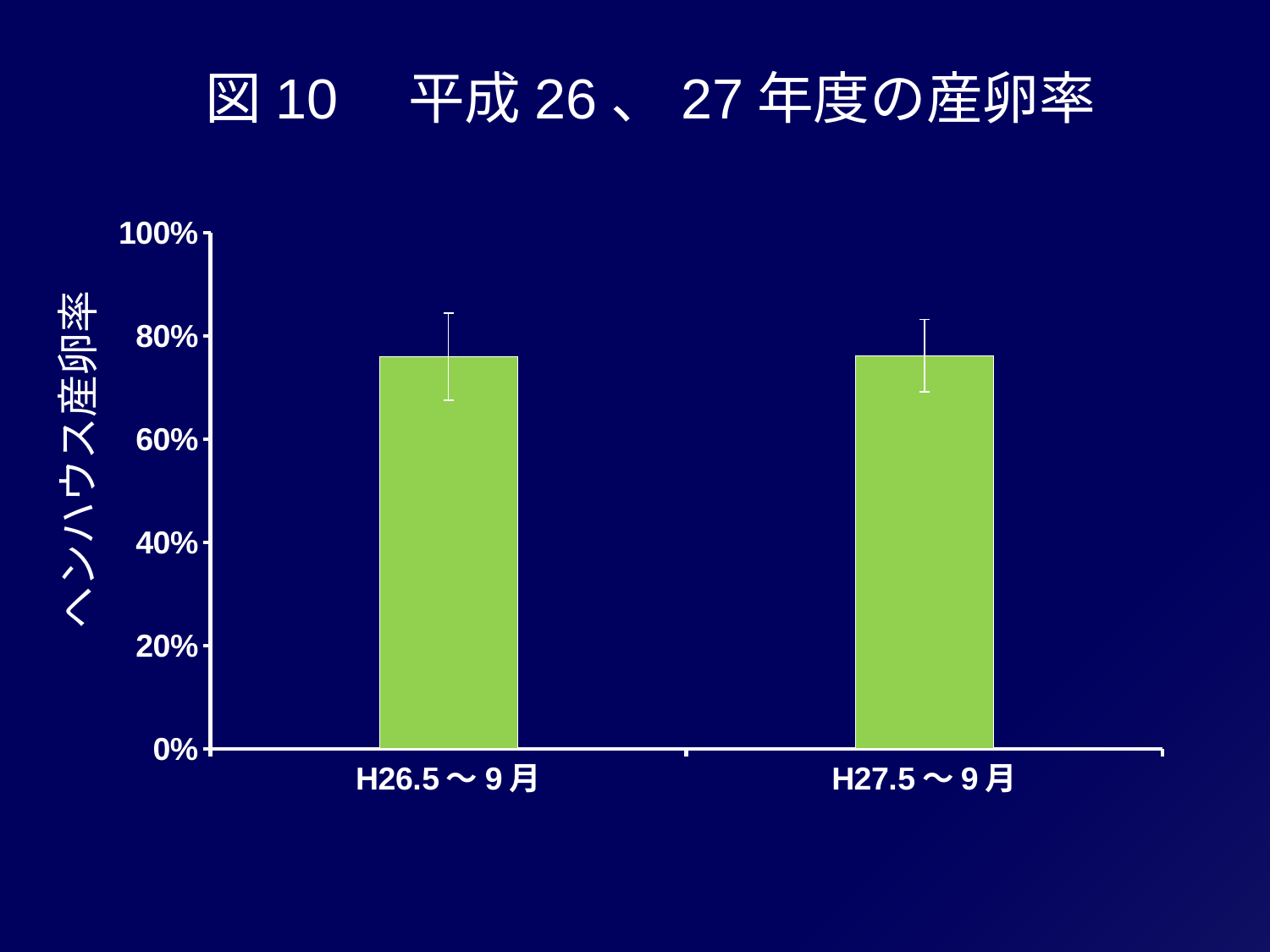

図10　平成26、27年度の産卵率

### Chart

| Category |  |
|---|---|
| H26.5～9月 | 0.7598104947526237 |
| H27.5～9月 | 0.7616990489130434 |
ヘンハウス産卵率